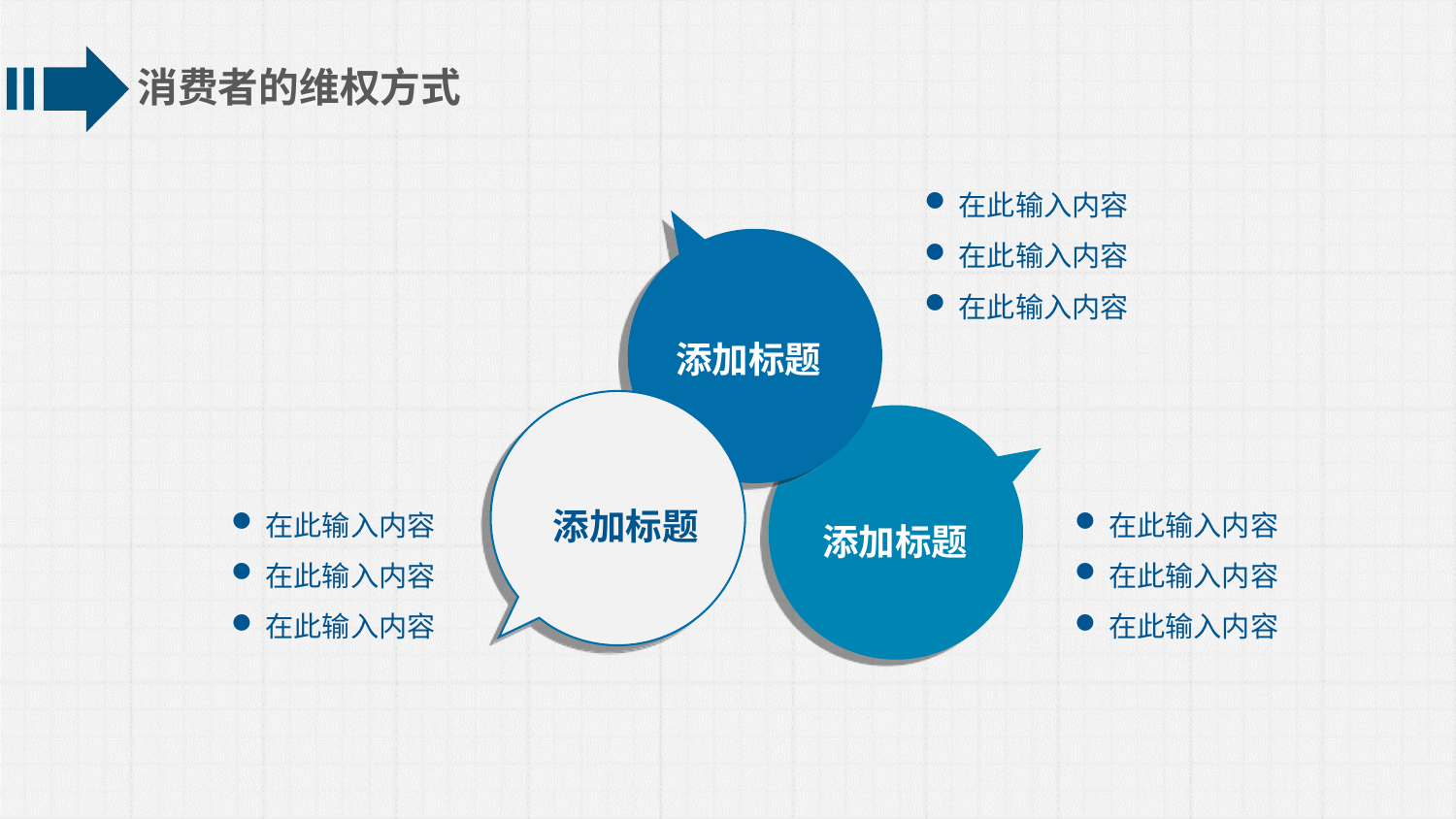

消费者的维权方式
在此输入内容
在此输入内容
在此输入内容

添加标题

添加标题
在此输入内容
在此输入内容
在此输入内容
在此输入内容
在此输入内容
在此输入内容
添加标题